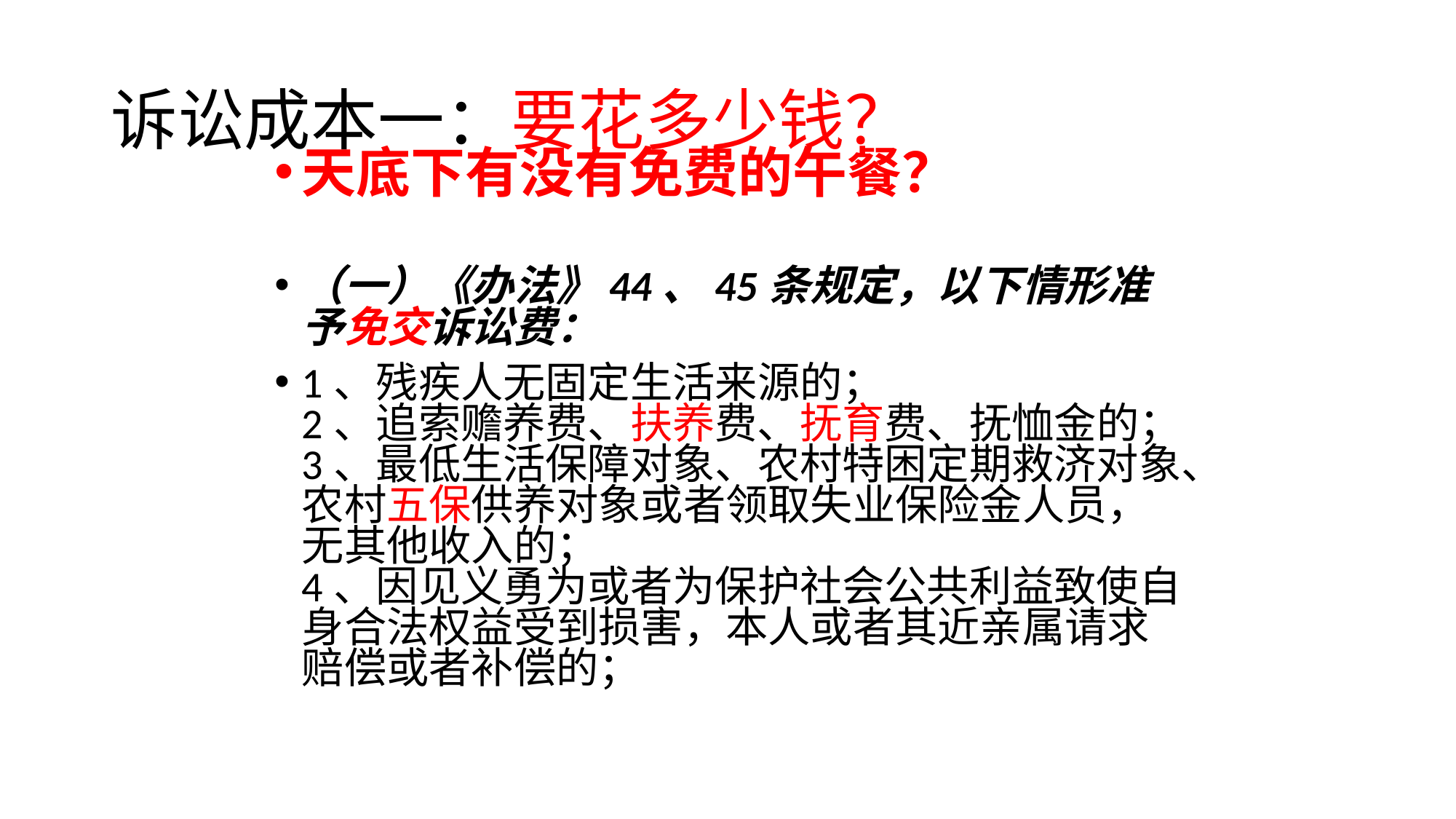

# 诉讼成本一：要花多少钱？
天底下有没有免费的午餐？

（一）《办法》44、45条规定，以下情形准予免交诉讼费：
1、残疾人无固定生活来源的；
2、追索赡养费、扶养费、抚育费、抚恤金的；
3、最低生活保障对象、农村特困定期救济对象、农村五保供养对象或者领取失业保险金人员，无其他收入的；
4、因见义勇为或者为保护社会公共利益致使自身合法权益受到损害，本人或者其近亲属请求赔偿或者补偿的；